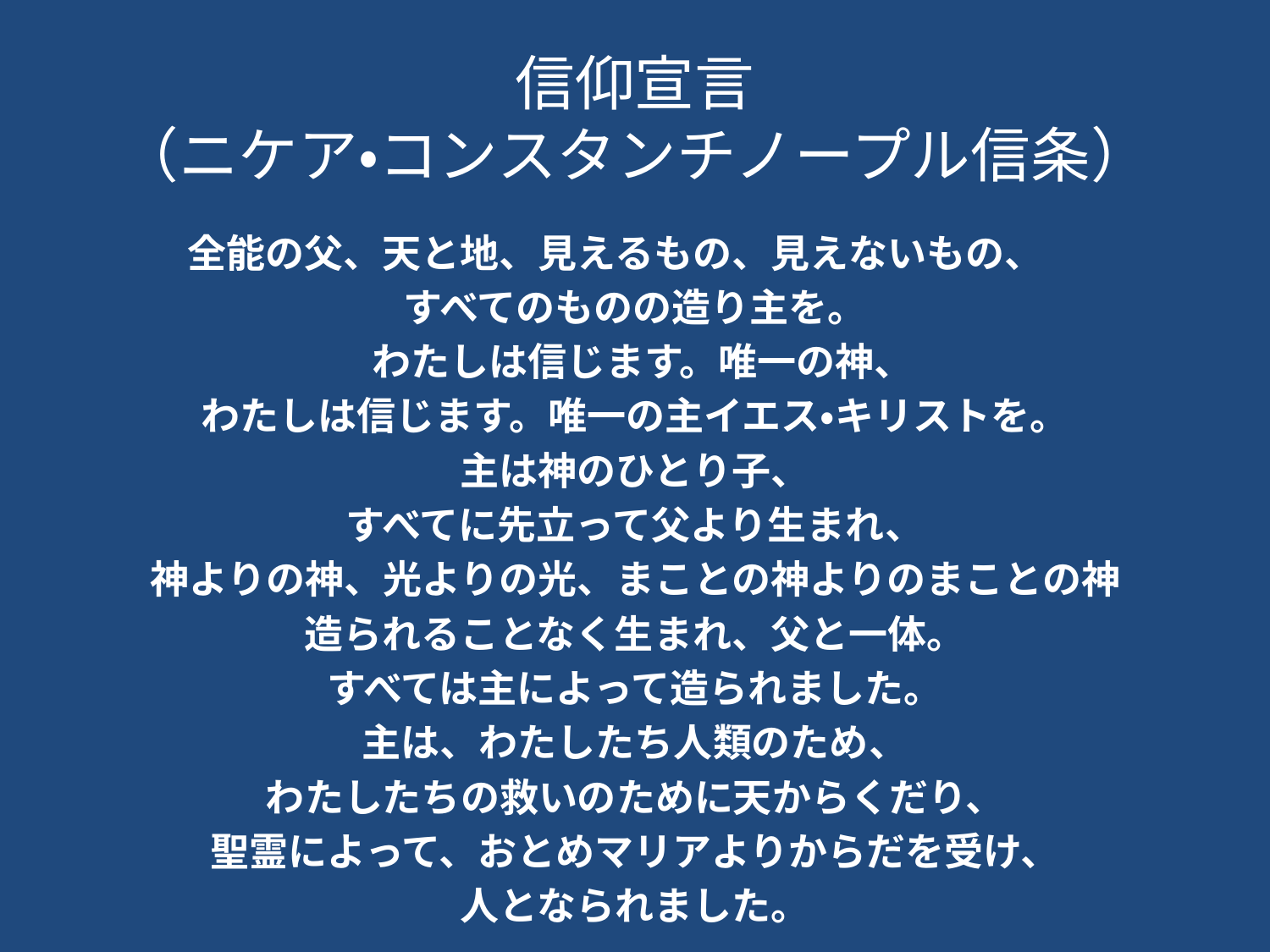

# 信仰宣言 （ニケア・コンスタンチノープル信条）
全能の父、天と地、見えるもの、見えないもの、
すべてのものの造り主を。
 わたしは信じます。唯一の神、
わたしは信じます。唯一の主イエス・キリストを。
主は神のひとり子、
すべてに先立って父より生まれ、
神よりの神、光よりの光、まことの神よりのまことの神
造られることなく生まれ、父と一体。
すべては主によって造られました。
主は、わたしたち人類のため、
わたしたちの救いのために天からくだり、
聖霊によって、おとめマリアよりからだを受け、
人となられました。